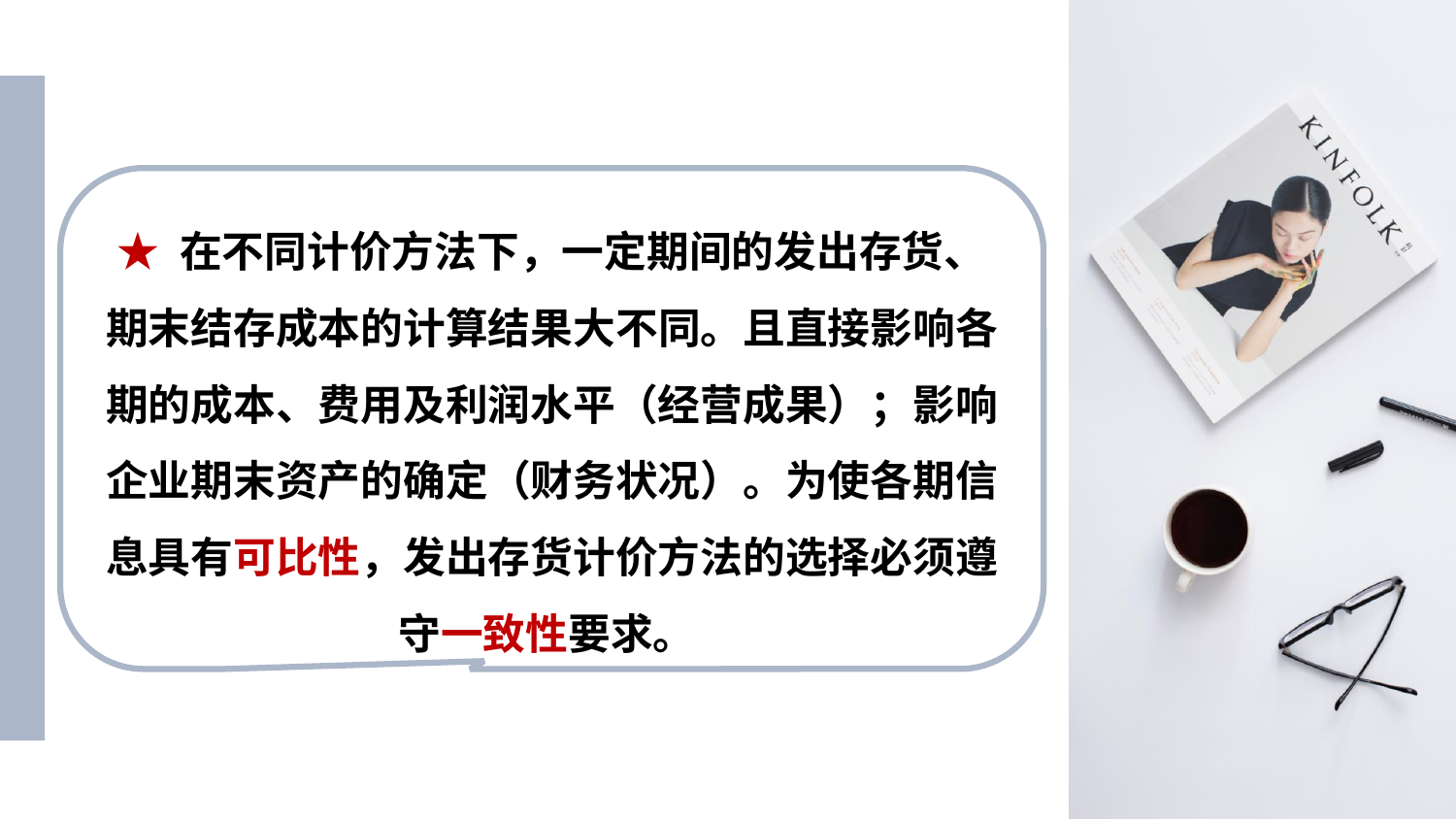

★ 在不同计价方法下，一定期间的发出存货、期末结存成本的计算结果大不同。且直接影响各期的成本、费用及利润水平（经营成果）；影响企业期末资产的确定（财务状况）。为使各期信息具有可比性，发出存货计价方法的选择必须遵守一致性要求。